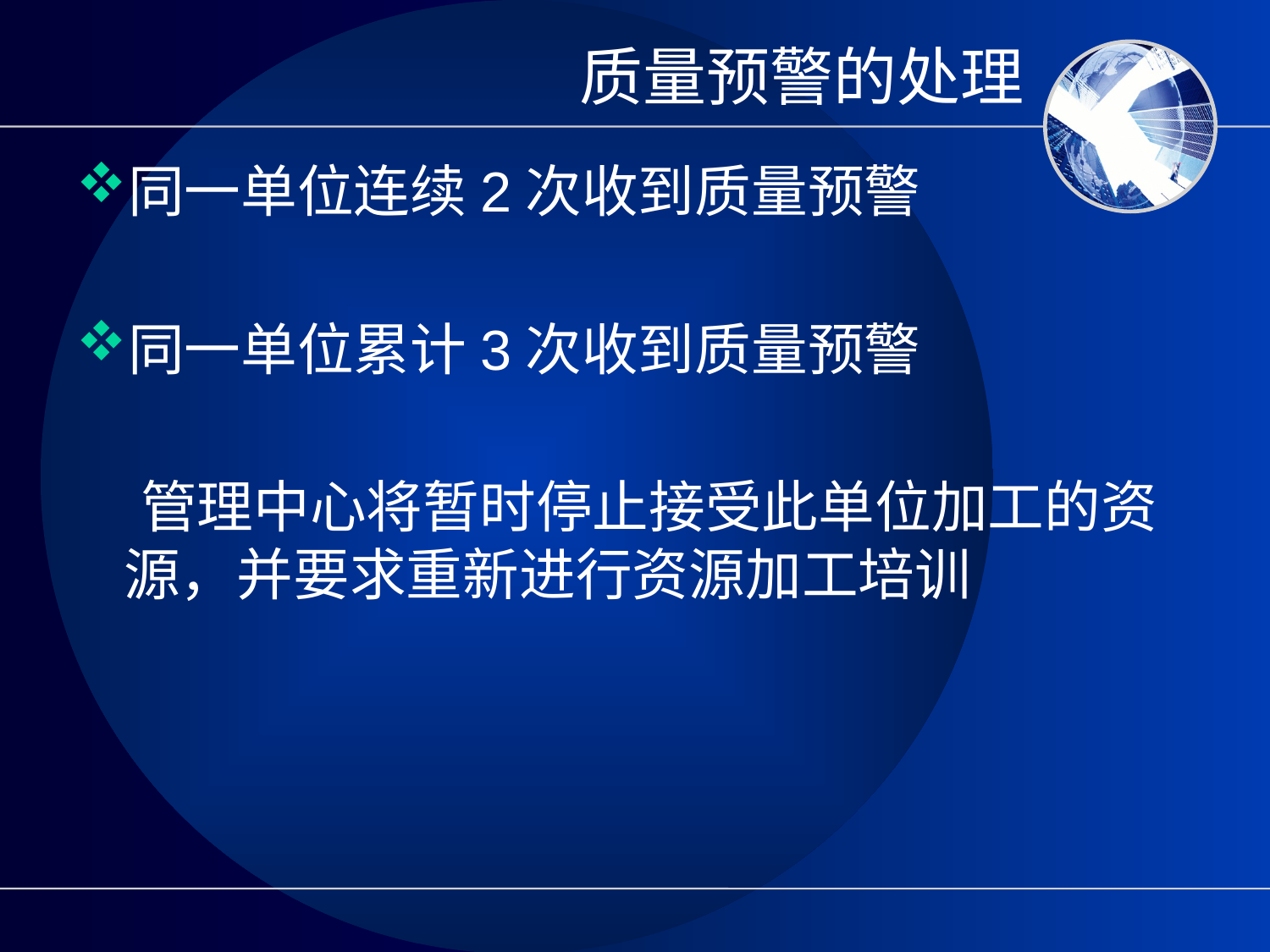

# 质量预警的处理
同一单位连续2次收到质量预警

同一单位累计3次收到质量预警

    管理中心将暂时停止接受此单位加工的资源，并要求重新进行资源加工培训